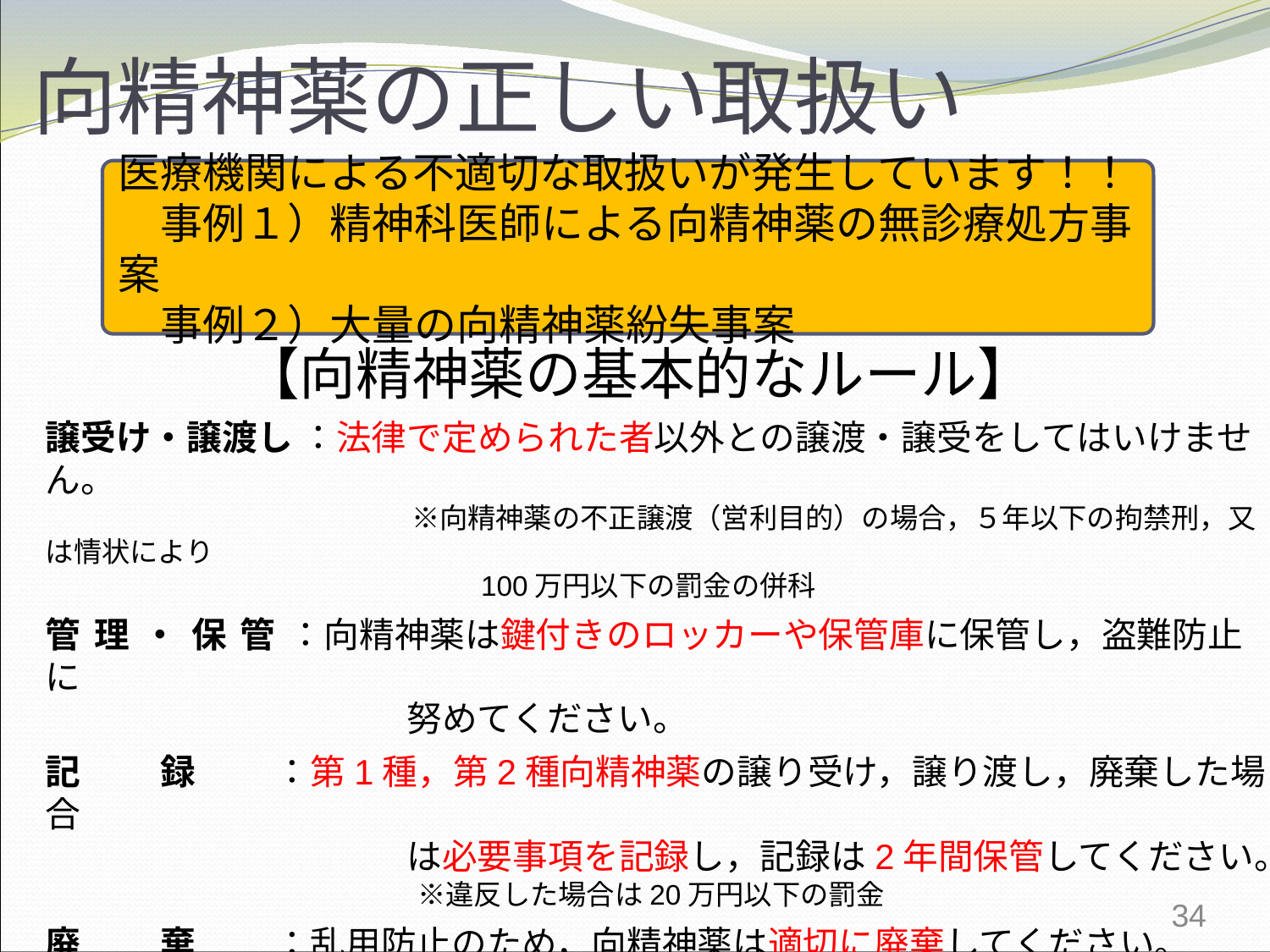

# 向精神薬の正しい取扱い
医療機関による不適切な取扱いが発生しています！！
　事例１）精神科医師による向精神薬の無診療処方事案
　事例２）大量の向精神薬紛失事案
【向精神薬の基本的なルール】
譲受け・譲渡し ：法律で定められた者以外との譲渡・譲受をしてはいけません。
　　　　　　　　　　　　　※向精神薬の不正譲渡（営利目的）の場合，５年以下の拘禁刑，又は情状により
　　　　　　　　　　　　　 　　100万円以下の罰金の併科
管理・保管：向精神薬は鍵付きのロッカーや保管庫に保管し，盗難防止に
　　　　　　　　　　 努めてください。
記録：第1種，第2種向精神薬の譲り受け，譲り渡し，廃棄した場合
　　　　　　　　　　 は必要事項を記録し，記録は2年間保管してください。
　　　　　　　　　　　　 　※違反した場合は20万円以下の罰金
廃棄：乱用防止のため，向精神薬は適切に廃棄してください。
事故：規定の数量以上の向精神薬の事故が生じた場合には
　　　　　　　　　　 速やかに届け出てください。
　　　　　　　　　　　　　※違反した場合は20万円以下の罰金
34